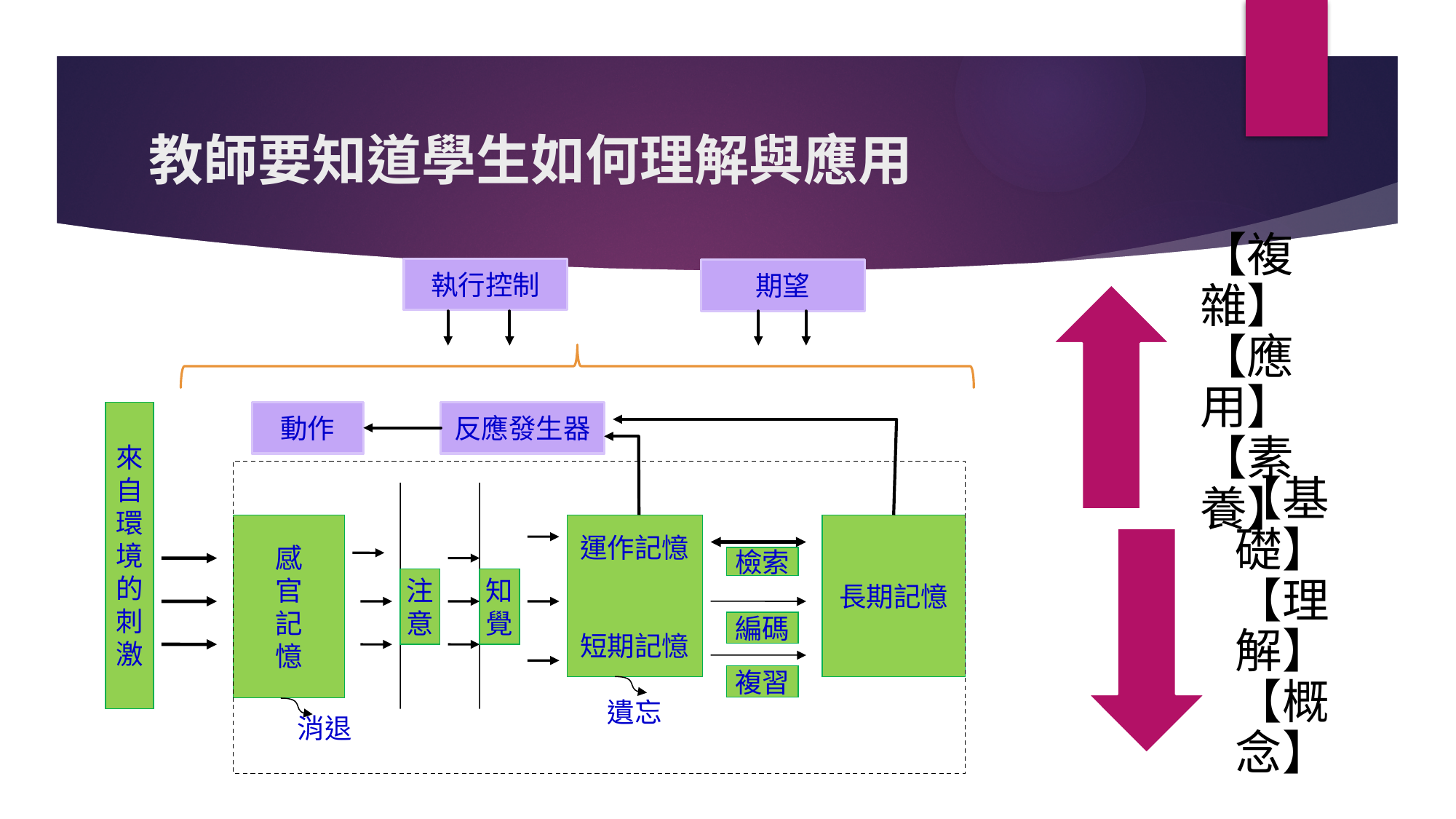

# 教師要知道學生如何理解與應用

執行控制
期望
來
自
環
境
的
刺
激
動作
反應發生器

感
官
記
憶
運作記憶

短期記憶
長期記憶

檢索

注
意
知
覺

編碼

複習
遺忘
消退
【複雜】【應用】【素養】
【基礎】【理解】【概念】